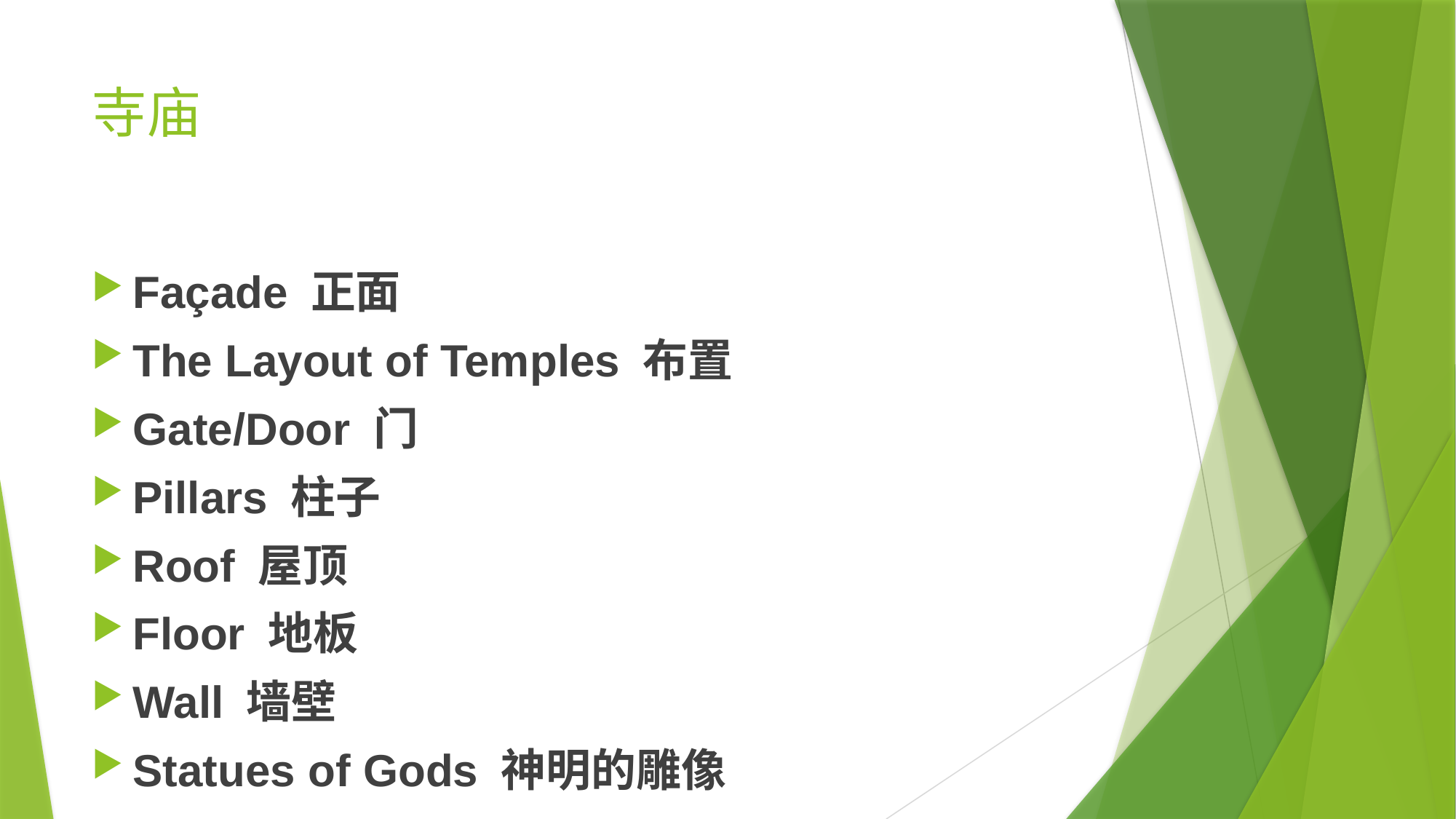

# 寺庙
Façade 正面
The Layout of Temples 布置
Gate/Door 门
Pillars 柱子
Roof 屋顶
Floor 地板
Wall 墙壁
Statues of Gods 神明的雕像